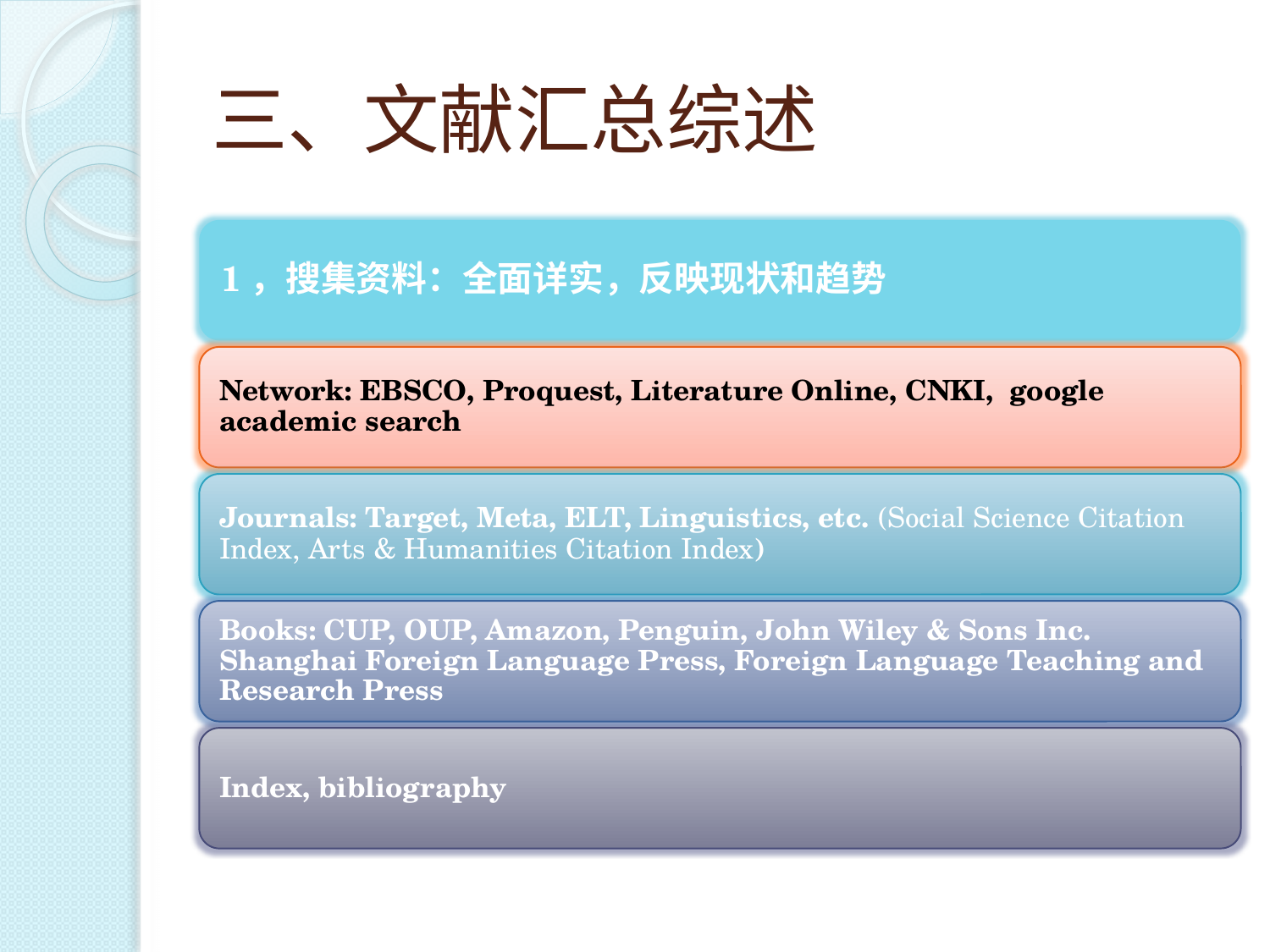

# 三、文献汇总综述
1，搜集资料：全面详实，反映现状和趋势
Network: EBSCO, Proquest, Literature Online, CNKI,  google   academic search
Journals: Target, Meta, ELT, Linguistics, etc. (Social Science Citation Index, Arts & Humanities Citation Index)
Books: CUP, OUP, Amazon, Penguin, John Wiley & Sons Inc. Shanghai Foreign Language Press, Foreign Language Teaching and Research Press
Index, bibliography